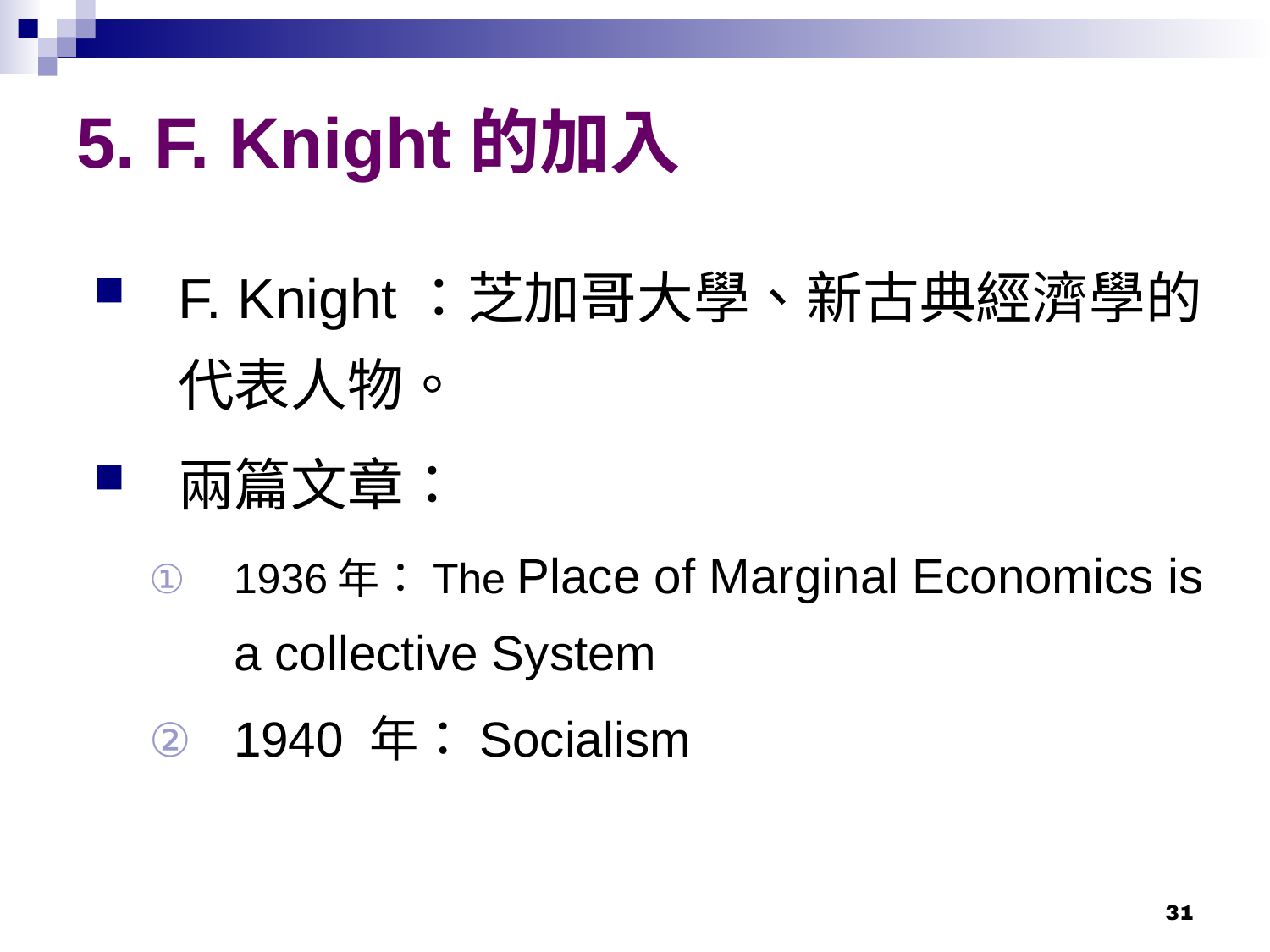

# 5. F. Knight的加入
F. Knight：芝加哥大學、新古典經濟學的代表人物。
兩篇文章：
1936年：The Place of Marginal Economics is a collective System
1940 年：Socialism
31